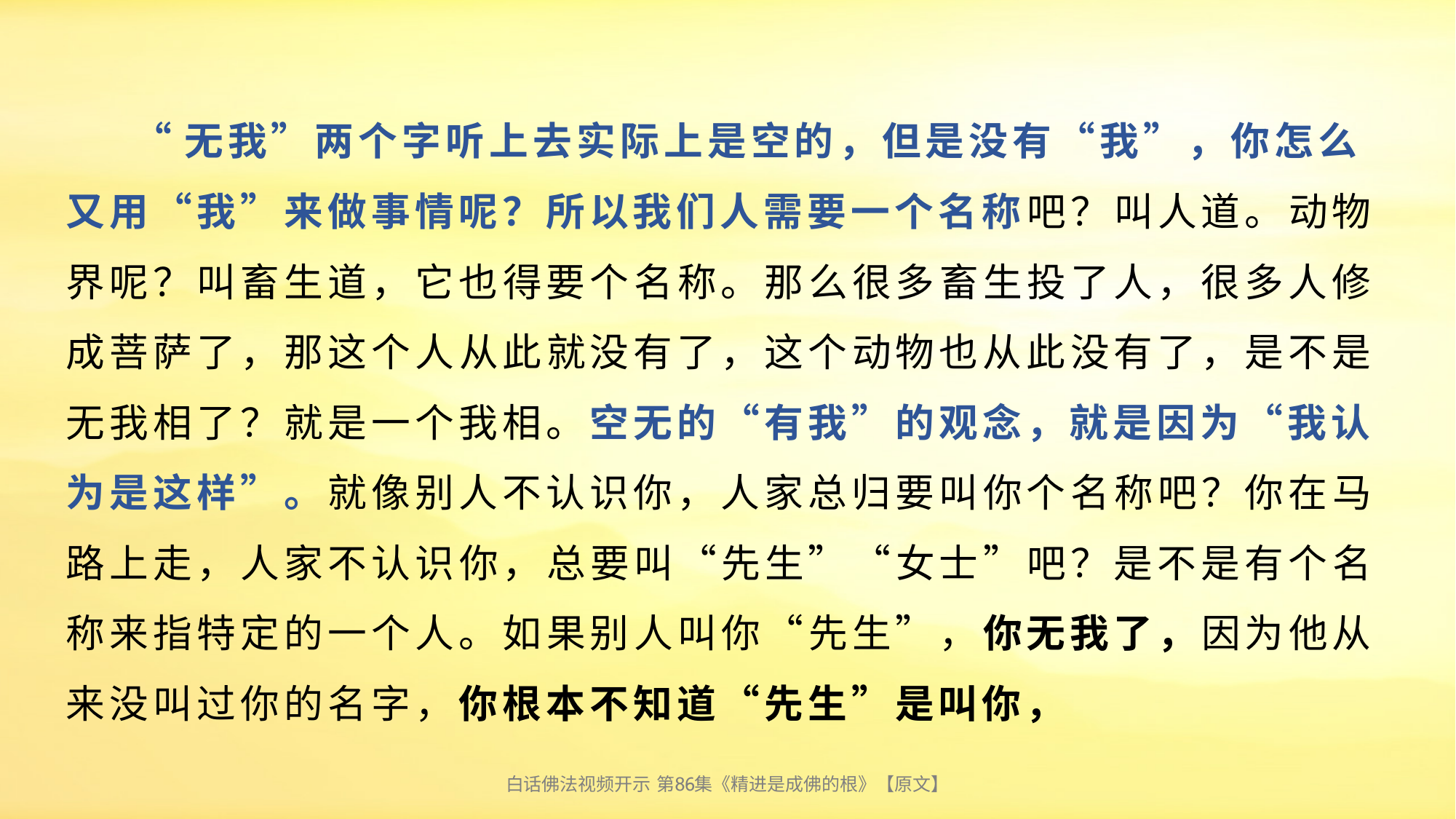

# “无我”两个字听上去实际上是空的，但是没有“我”，你怎么又用“我”来做事情呢？所以我们人需要一个名称吧？叫人道。动物界呢？叫畜生道，它也得要个名称。那么很多畜生投了人，很多人修成菩萨了，那这个人从此就没有了，这个动物也从此没有了，是不是无我相了？就是一个我相。空无的“有我”的观念，就是因为“我认为是这样”。就像别人不认识你，人家总归要叫你个名称吧？你在马路上走，人家不认识你，总要叫“先生”“女士”吧？是不是有个名称来指特定的一个人。如果别人叫你“先生”，你无我了，因为他从来没叫过你的名字，你根本不知道“先生”是叫你，
白话佛法视频开示 第86集《精进是成佛的根》【原文】